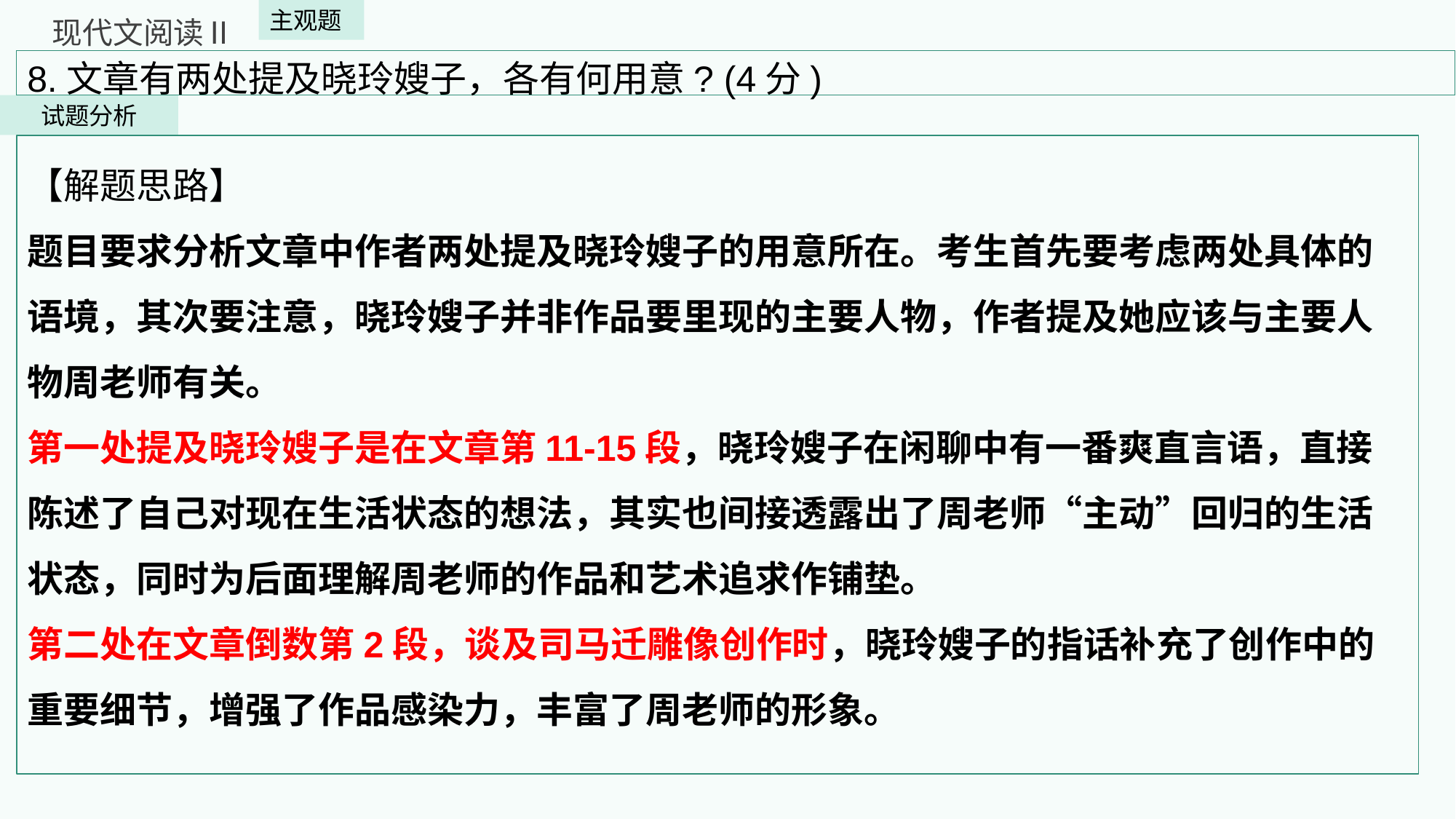

主观题
现代文阅读Ⅱ
8.文章有两处提及晓玲嫂子，各有何用意? (4分)
试题分析
【解题思路】
题目要求分析文章中作者两处提及晓玲嫂子的用意所在。考生首先要考虑两处具体的语境，其次要注意，晓玲嫂子并非作品要里现的主要人物，作者提及她应该与主要人物周老师有关。
第一处提及晓玲嫂子是在文章第11-15段，晓玲嫂子在闲聊中有一番爽直言语，直接陈述了自己对现在生活状态的想法，其实也间接透露出了周老师“主动”回归的生活状态，同时为后面理解周老师的作品和艺术追求作铺垫。
第二处在文章倒数第2段，谈及司马迁雕像创作时，晓玲嫂子的指话补充了创作中的重要细节，增强了作品感染力，丰富了周老师的形象。